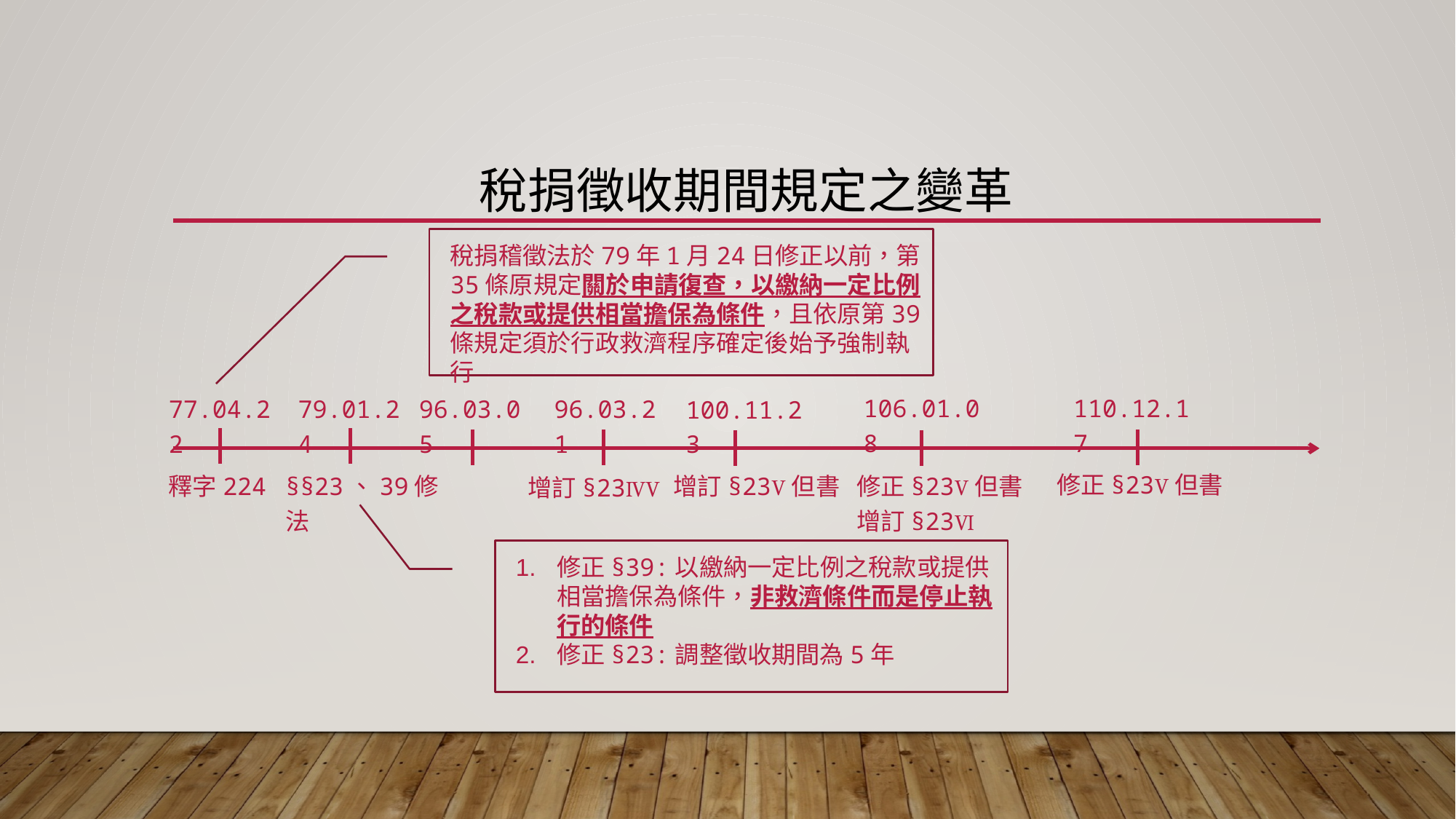

# 稅捐徵收期間規定之變革

稅捐稽徵法於79年1月24日修正以前，第35條原規定關於申請復查，以繳納一定比例之稅款或提供相當擔保為條件，且依原第39條規定須於行政救濟程序確定後始予強制執行
106.01.08
110.12.17
77.04.22
79.01.24
96.03.05
96.03.21
100.11.23
修正§23Ⅴ但書
修正§23Ⅴ但書
增訂§23Ⅵ
釋字224
§§23、39修法
增訂§23Ⅴ但書
增訂§23ⅣⅤ

修正§39:以繳納一定比例之稅款或提供相當擔保為條件，非救濟條件而是停止執行的條件
修正§23:調整徵收期間為5年